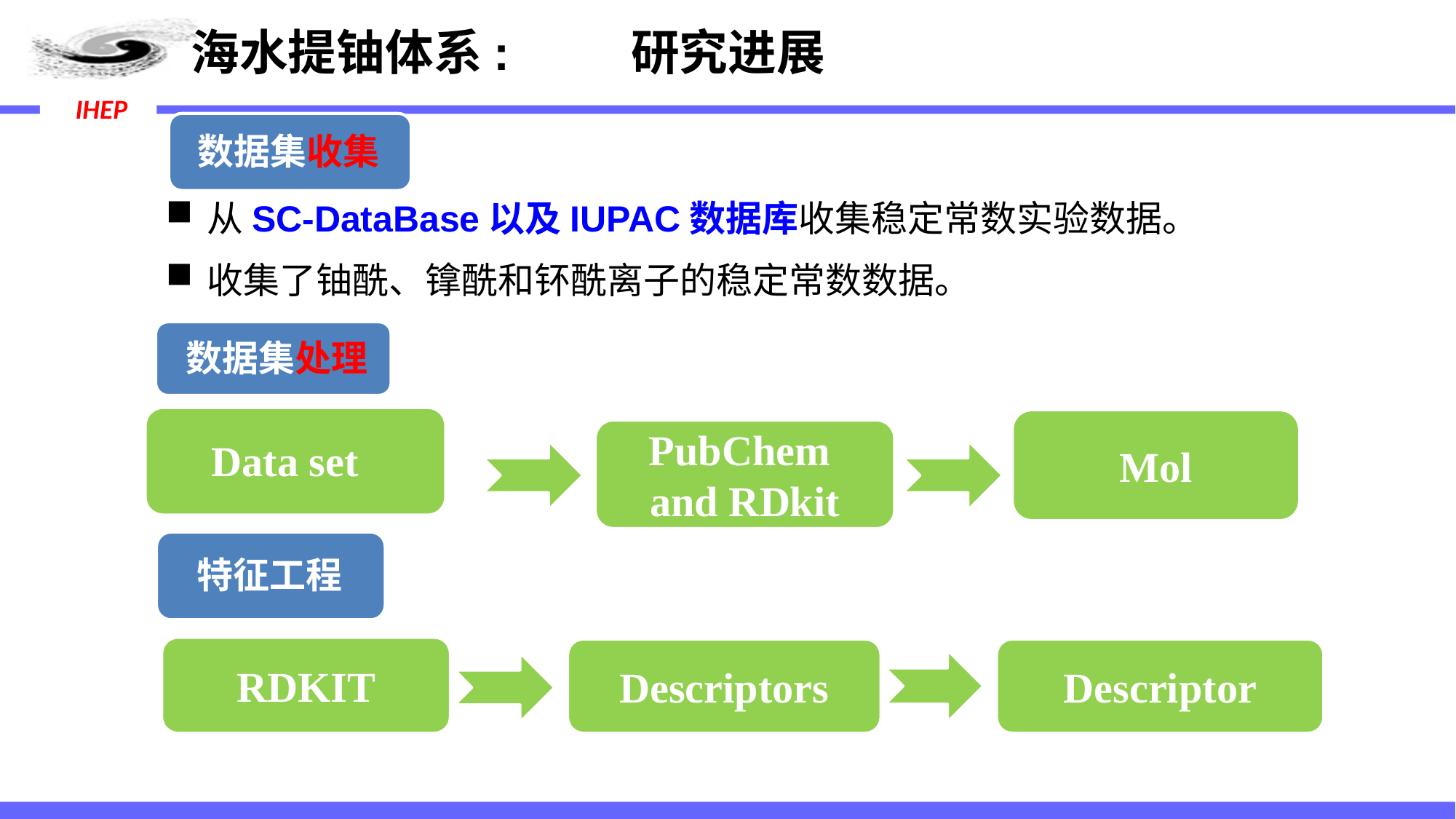

海水提铀体系:
研究进展

数据集收集
从SC-DataBase以及IUPAC数据库收集稳定常数实验数据。
收集了铀酰、镎酰和钚酰离子的稳定常数数据。

数据集处理

Mol
PubChem
and RDkit
Data set

特征工程
RDKIT
Descriptors
Descriptor